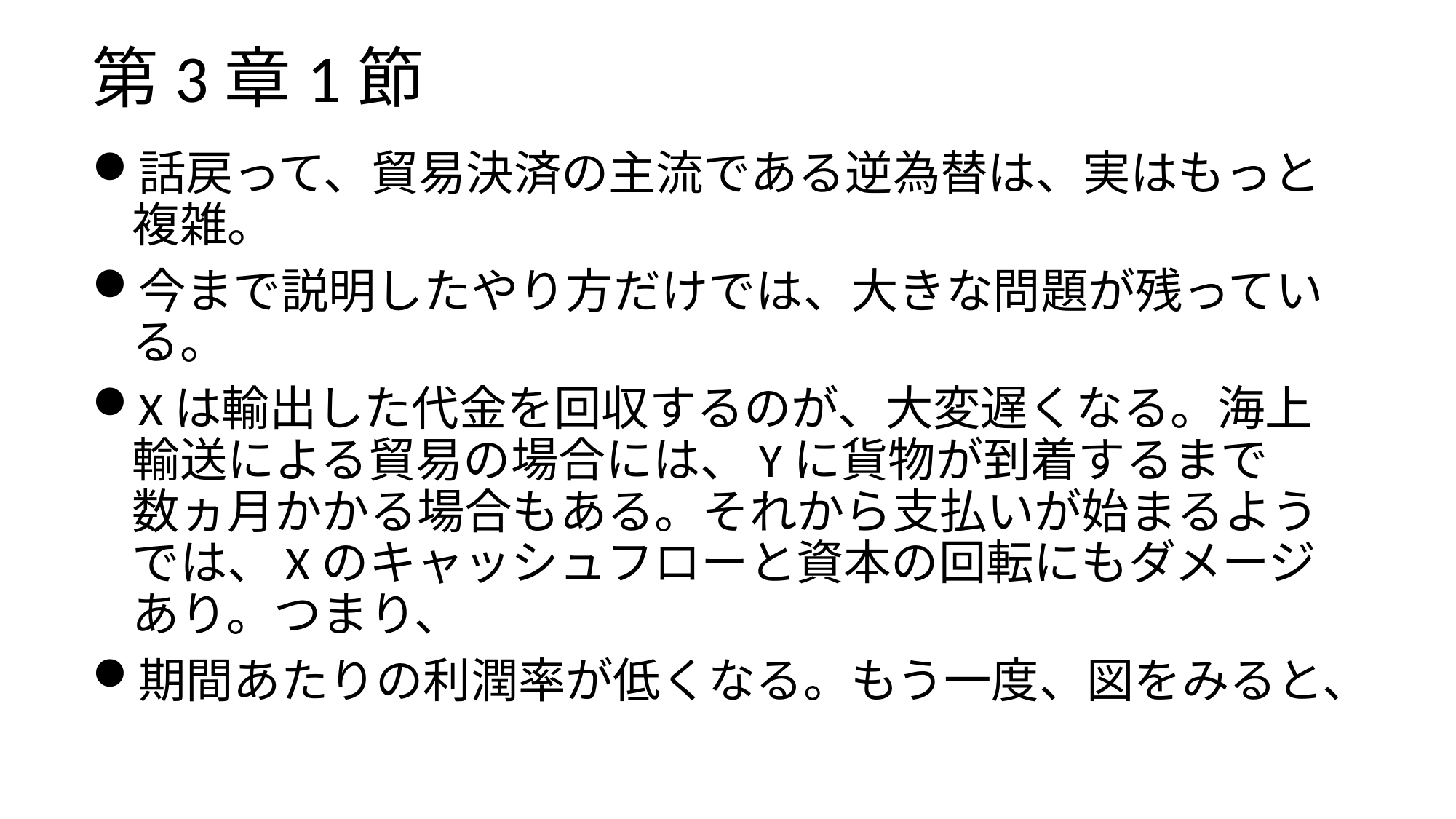

# 第3章1節
話戻って、貿易決済の主流である逆為替は、実はもっと複雑。
今まで説明したやり方だけでは、大きな問題が残っている。
Xは輸出した代金を回収するのが、大変遅くなる。海上輸送による貿易の場合には、Yに貨物が到着するまで数ヵ月かかる場合もある。それから支払いが始まるようでは、Xのキャッシュフローと資本の回転にもダメージあり。つまり、
期間あたりの利潤率が低くなる。もう一度、図をみると、